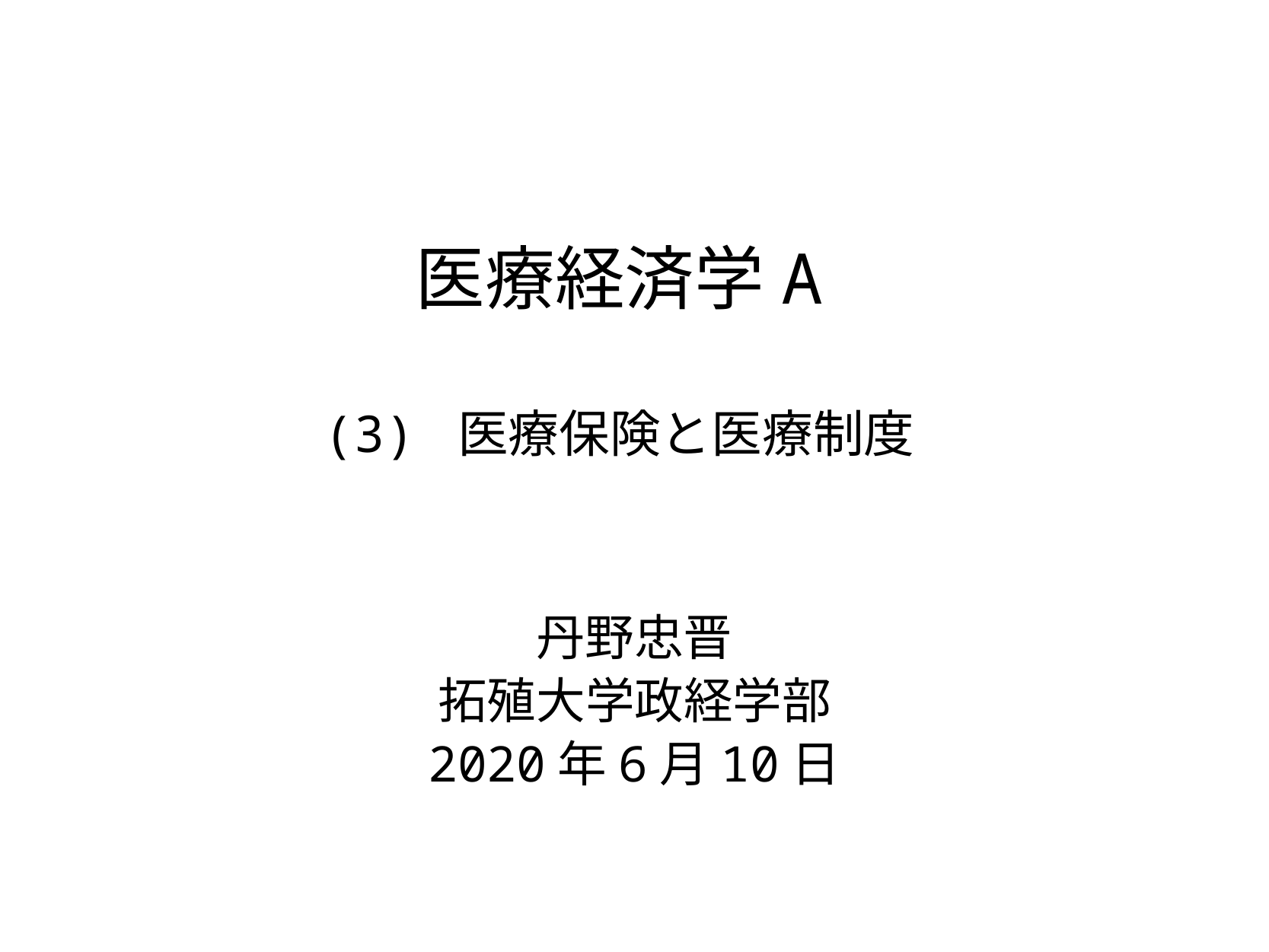

# 医療経済学A (3) 医療保険と医療制度

丹野忠晋
拓殖大学政経学部
2020年6月10日